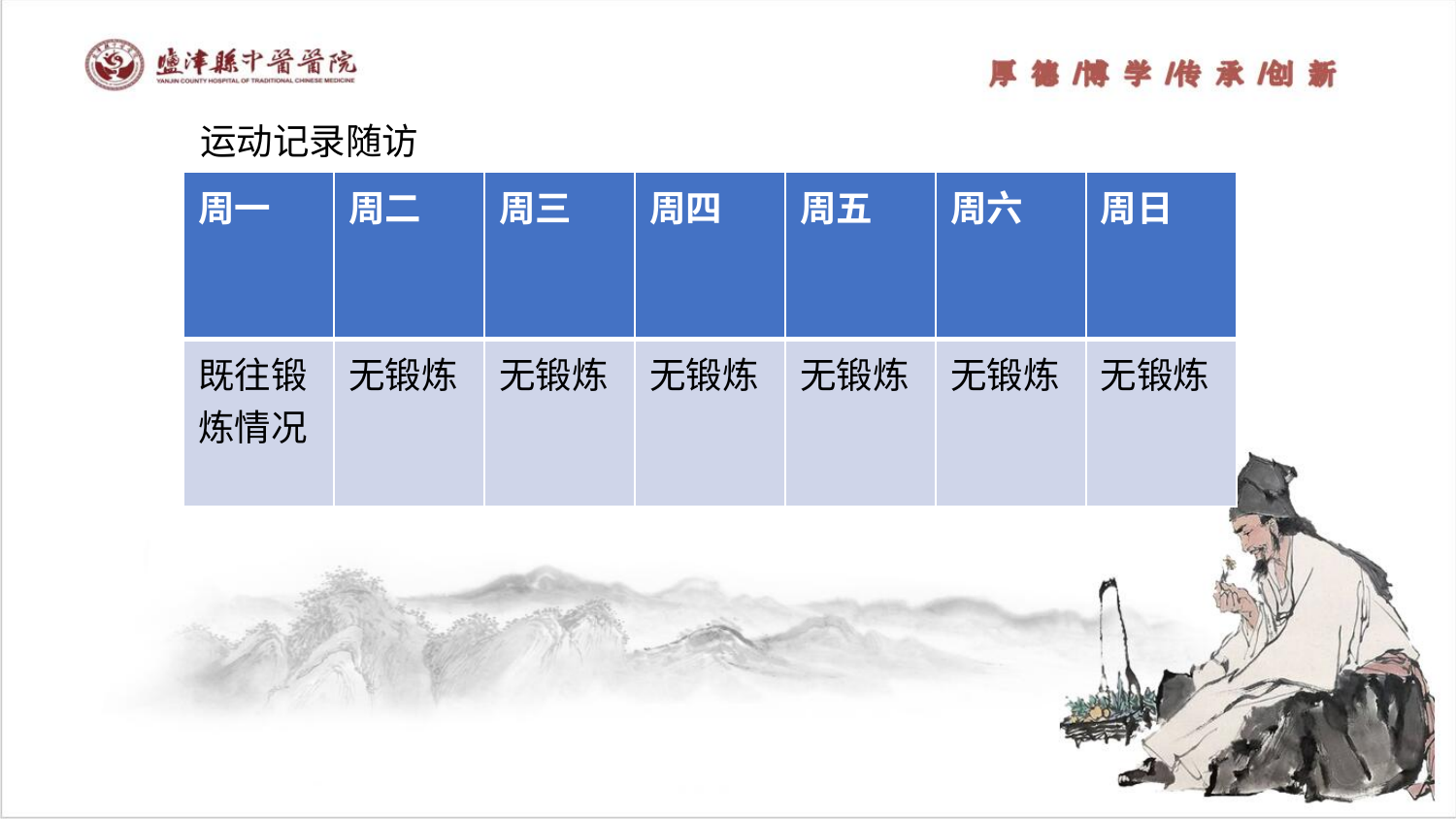

运动记录随访
| 周一 | 周二 | 周三 | 周四 | 周五 | 周六 | 周日 |
| --- | --- | --- | --- | --- | --- | --- |
| 既往锻炼情况 | 无锻炼 | 无锻炼 | 无锻炼 | 无锻炼 | 无锻炼 | 无锻炼 |